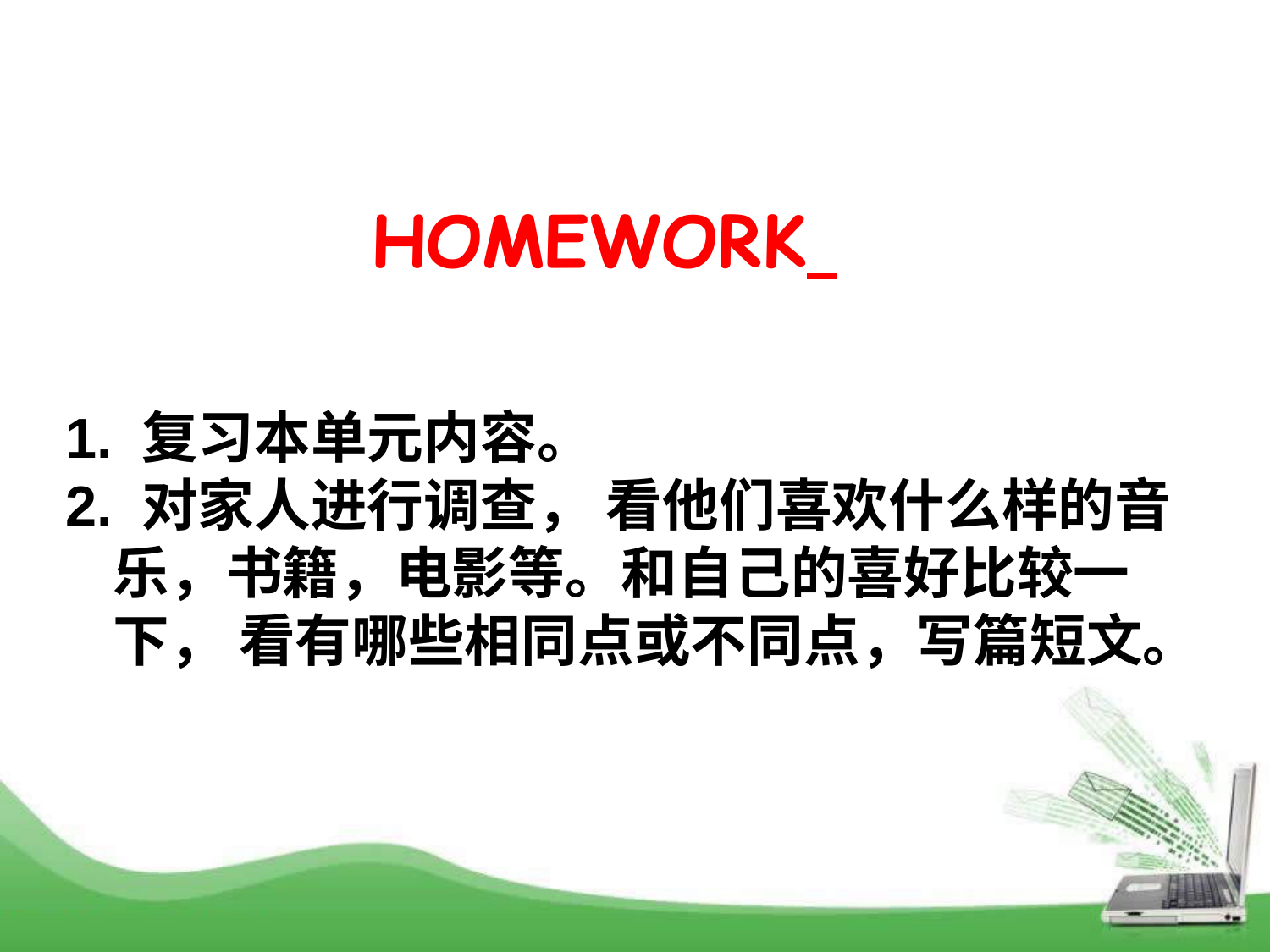

HOMEWORK
1. 复习本单元内容。
2. 对家人进行调查， 看他们喜欢什么样的音乐，书籍，电影等。和自己的喜好比较一下， 看有哪些相同点或不同点，写篇短文。